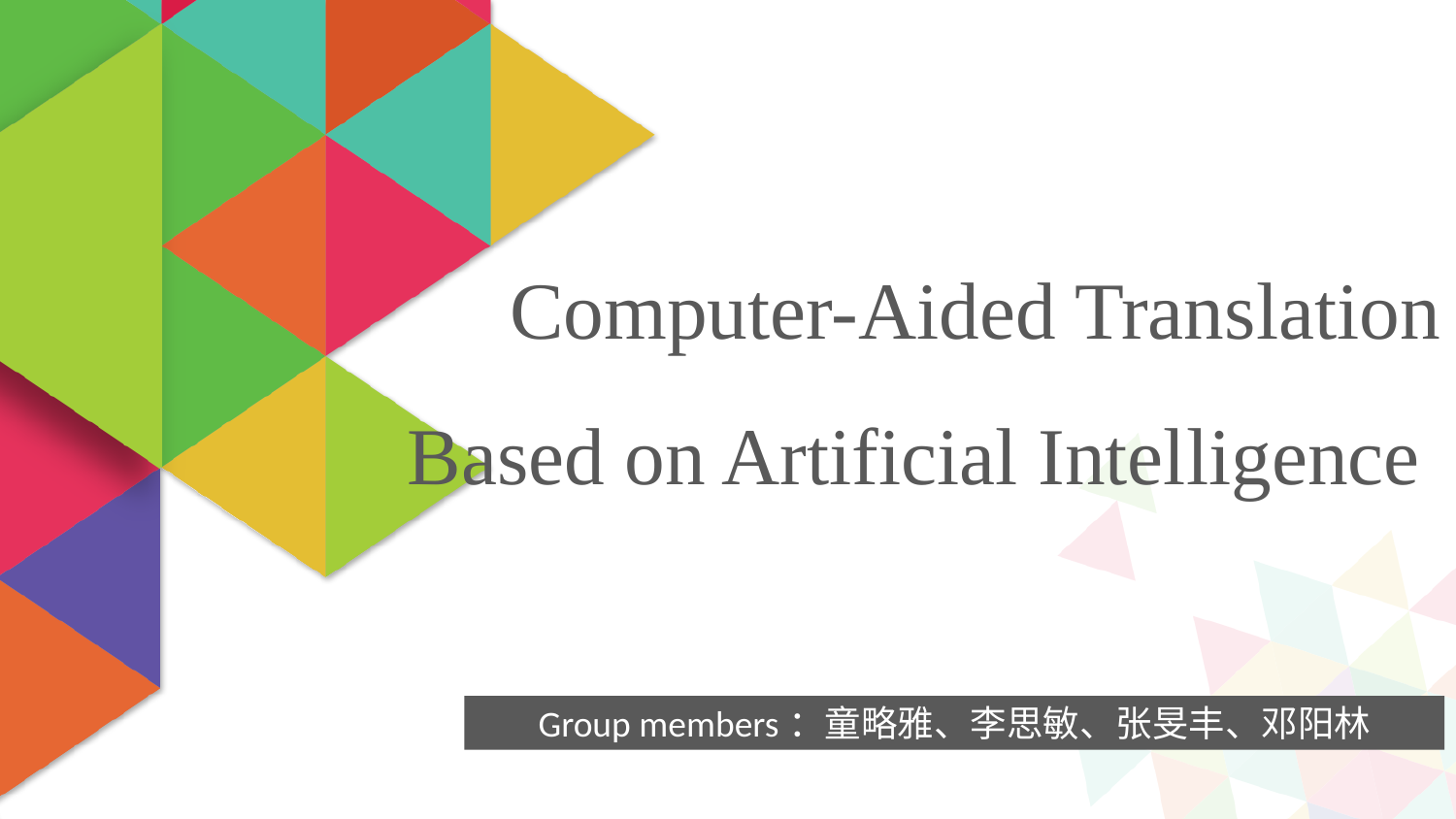

Computer-Aided Translation Based on Artificial Intelligence
Group members：童略雅、李思敏、张旻丰、邓阳林